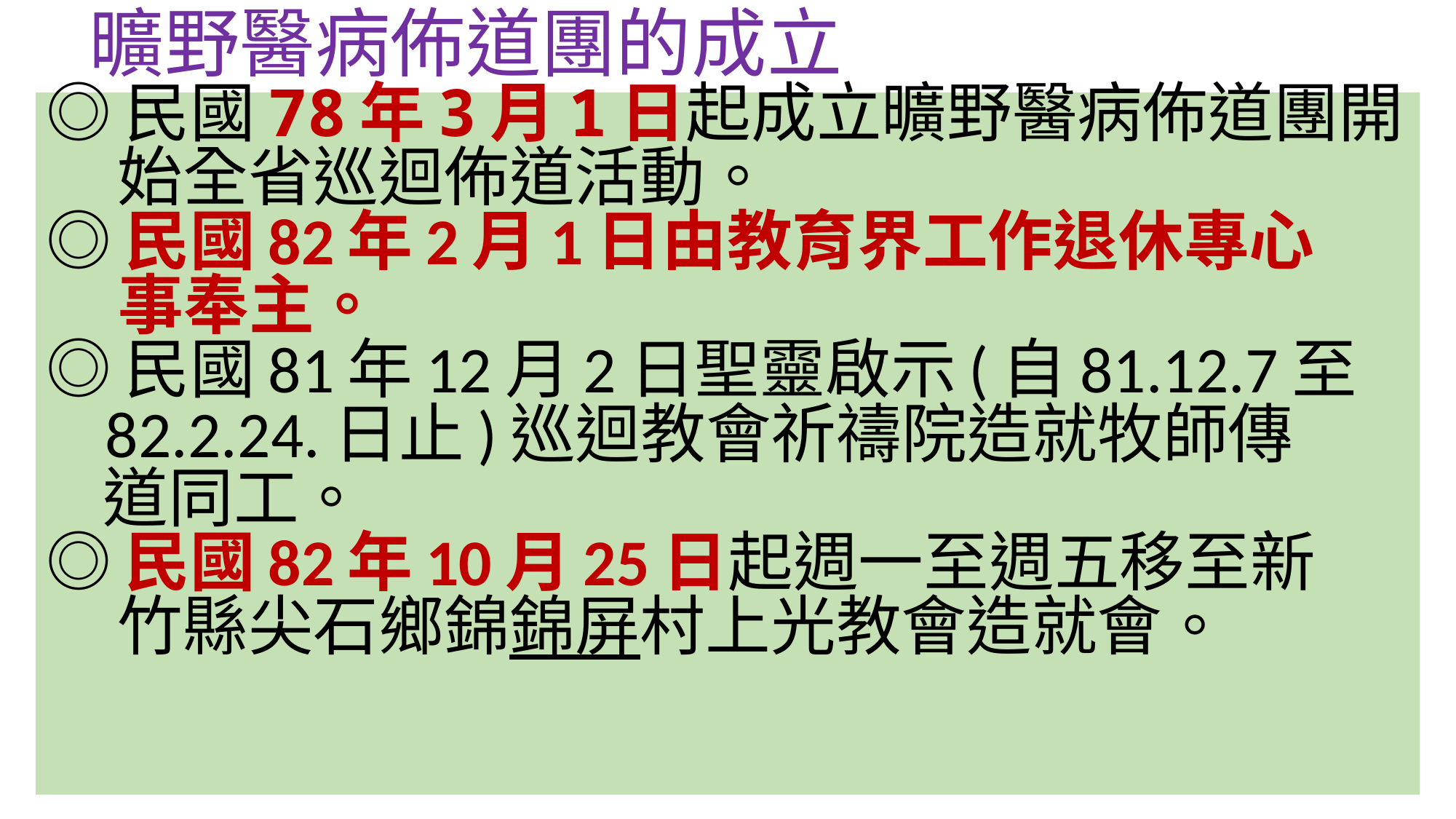

# 曠野醫病佈道團的成立
◎民國78年3月1日起成立曠野醫病佈道團開
    始全省巡迴佈道活動。
◎民國82年2月1日由教育界工作退休專心
    事奉主。
◎民國81年12月2日聖靈啟示(自81.12.7至
    82.2.24.日止)巡迴教會祈禱院造就牧師傳
   道同工。
◎民國82年10月25日起週一至週五移至新
    竹縣尖石鄉錦錦屏村上光教會造就會。